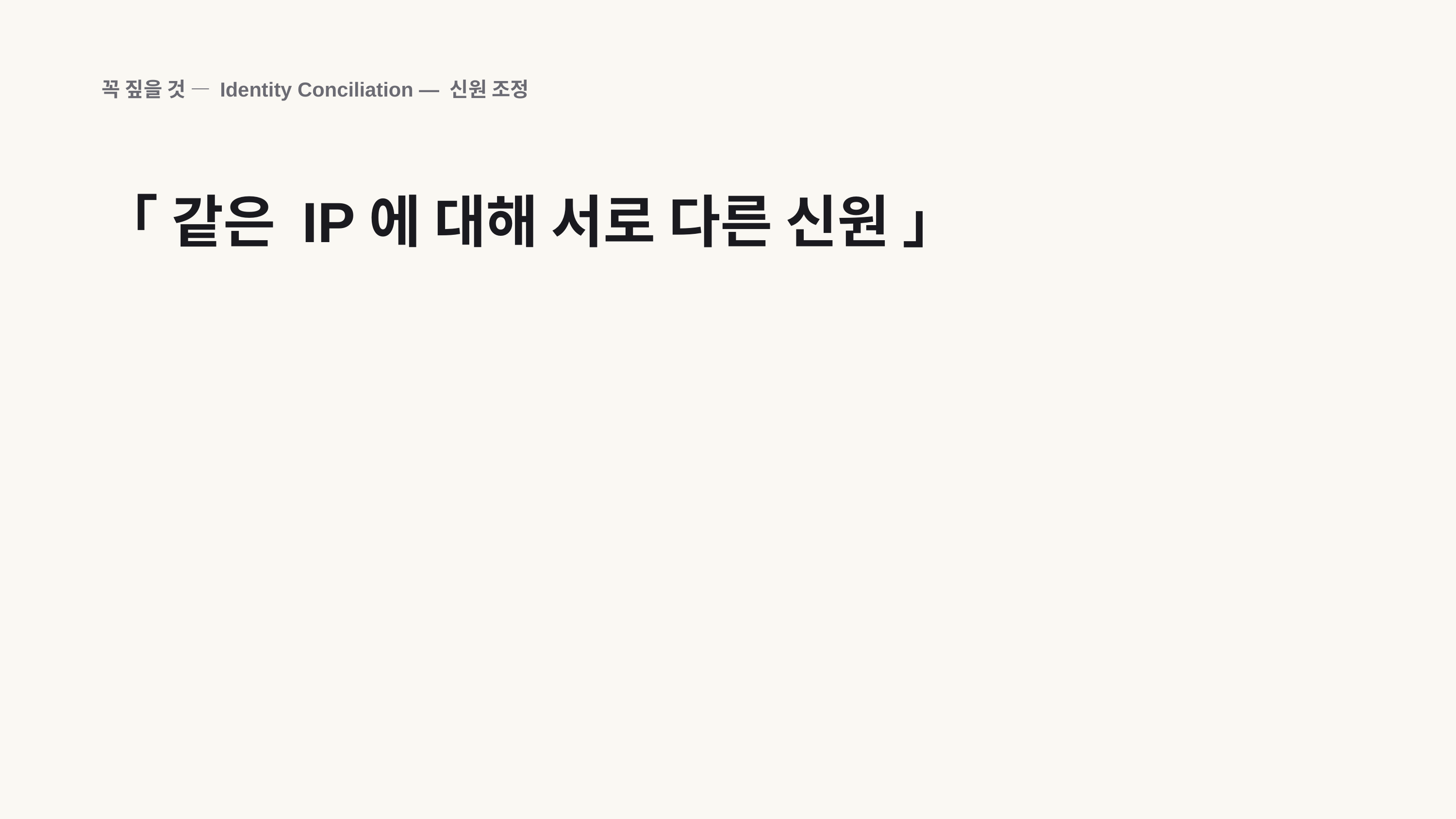

꼭 짚을 것 — Identity Conciliation — 신원 조정
「 같은 IP에 대해 서로 다른 신원 」